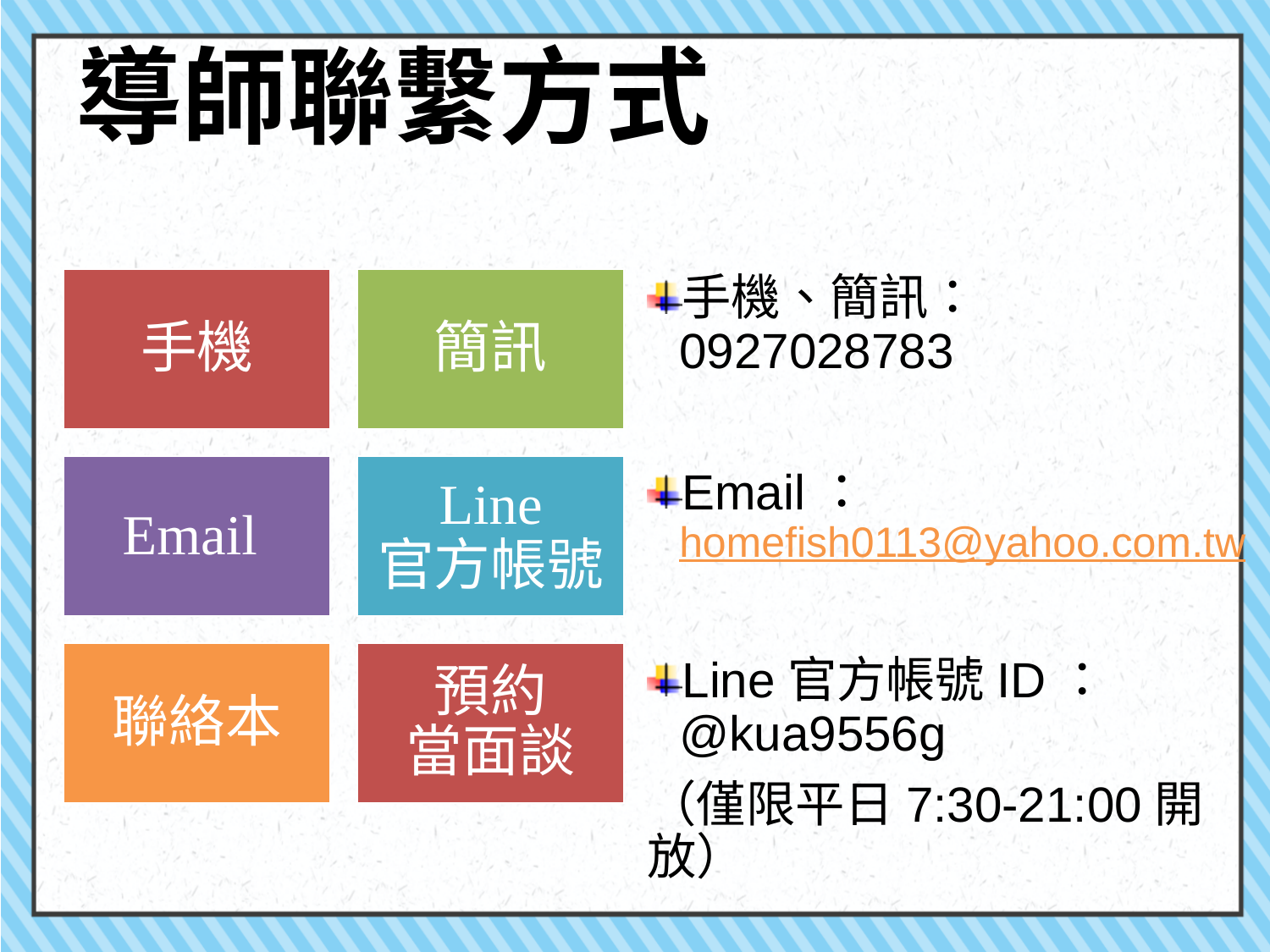

# 導師聯繫方式
手機
簡訊
Email
Line
官方帳號
聯絡本
預約
當面談
手機、簡訊：0927028783

Email：homefish0113@yahoo.com.tw

Line官方帳號ID：@kua9556g
（僅限平日7:30-21:00開放）